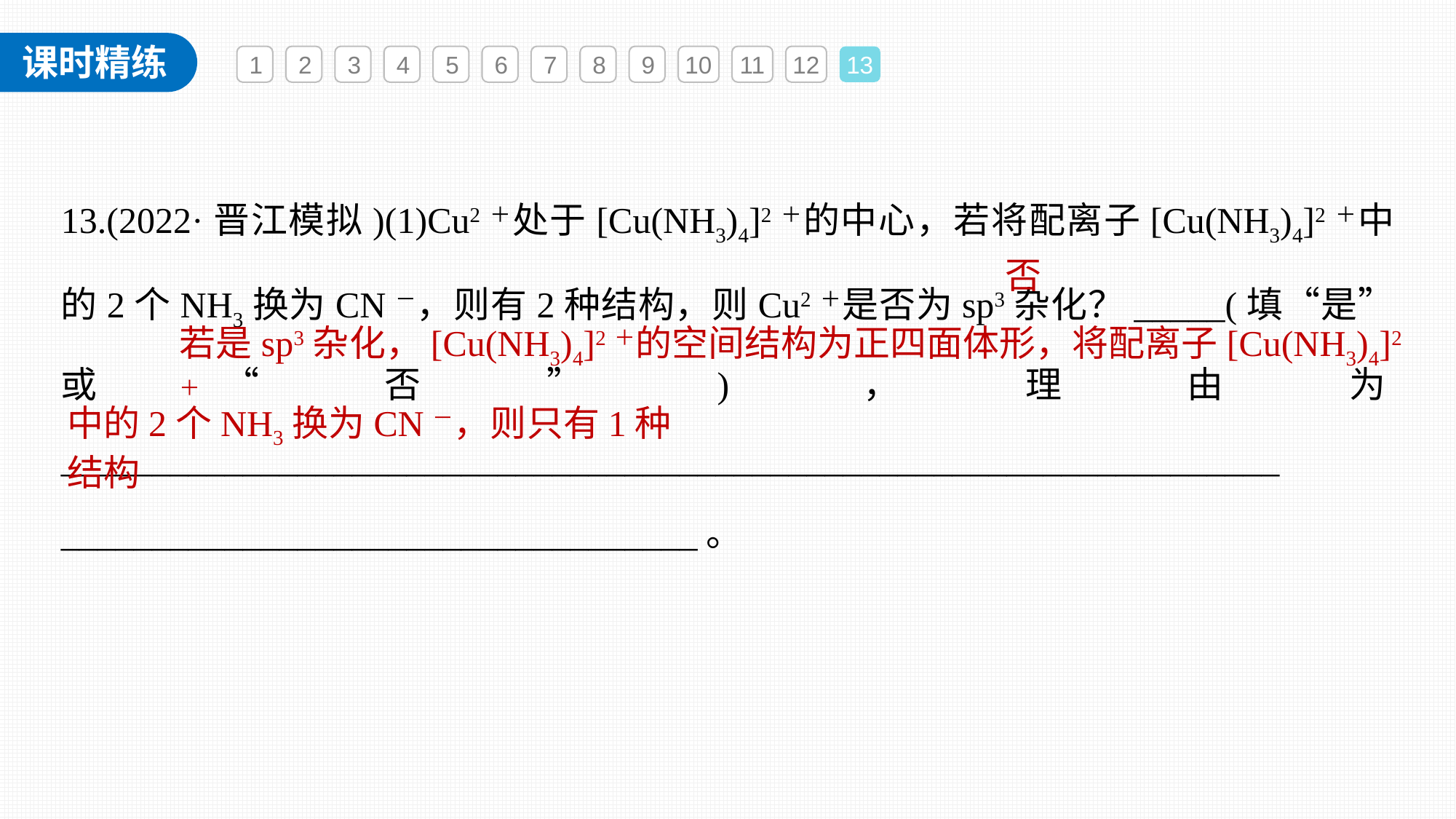

1
2
3
4
5
6
7
8
9
10
11
12
13
13.(2022·晋江模拟)(1)Cu2＋处于[Cu(NH3)4]2＋的中心，若将配离子[Cu(NH3)4]2＋中的2个NH3换为CN－，则有2种结构，则Cu2＋是否为sp3杂化？_____(填“是”或“否”)，理由为___________________________________________________________________
___________________________________。
否
若是sp3杂化，[Cu(NH3)4]2＋的空间结构为正四面体形，将配离子[Cu(NH3)4]2＋
中的2个NH3换为CN－，则只有1种结构